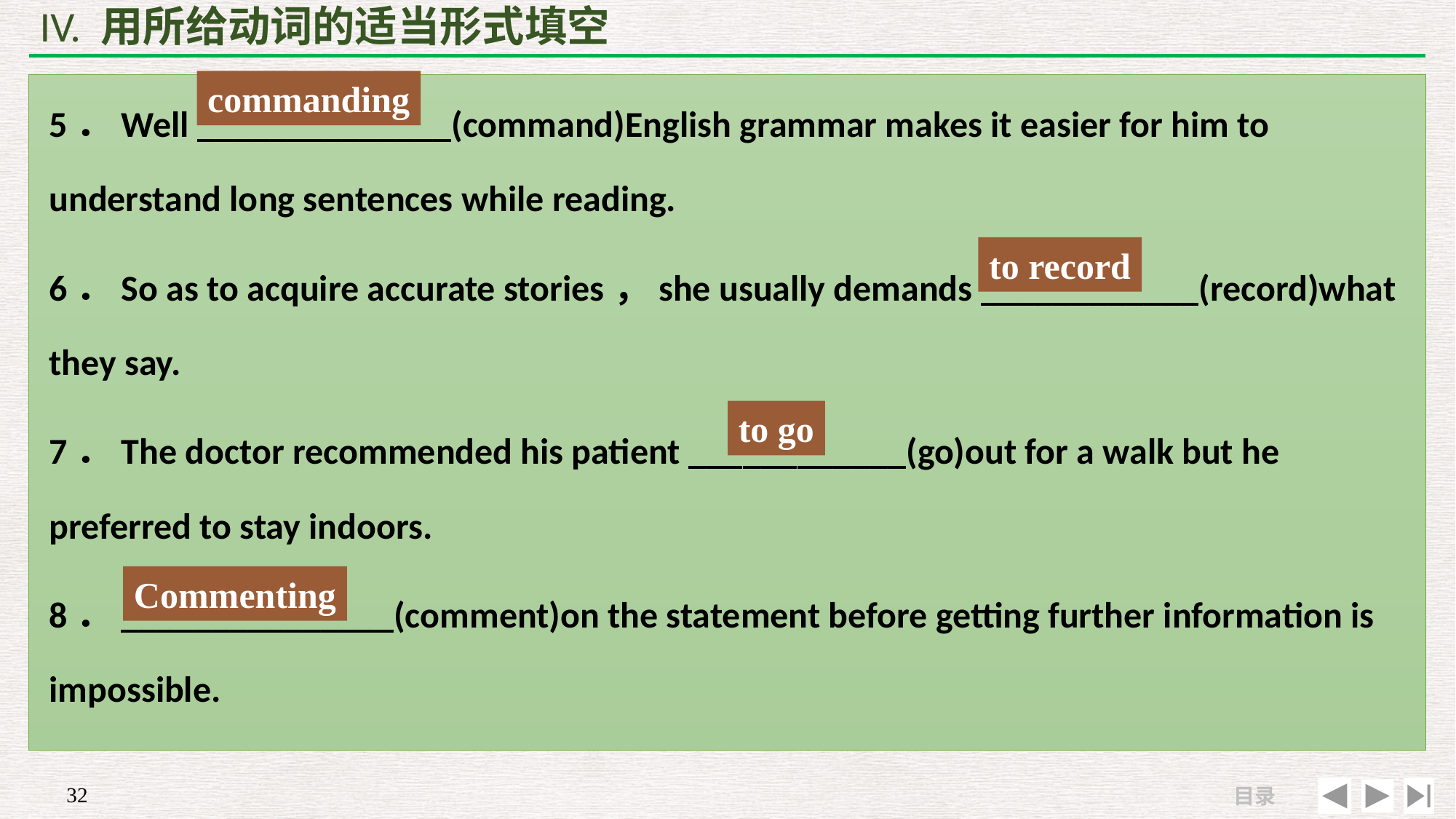

# IV. 用所给动词的适当形式填空
5．Well ______________(command)English grammar makes it easier for him to understand long sentences while reading.
6．So as to acquire accurate stories，she usually demands ____________(record)what they say.
7．The doctor recommended his patient ____________(go)out for a walk but he preferred to stay indoors.
8．_______________(comment)on the statement before getting further information is impossible.
commanding

to record
to go
Commenting